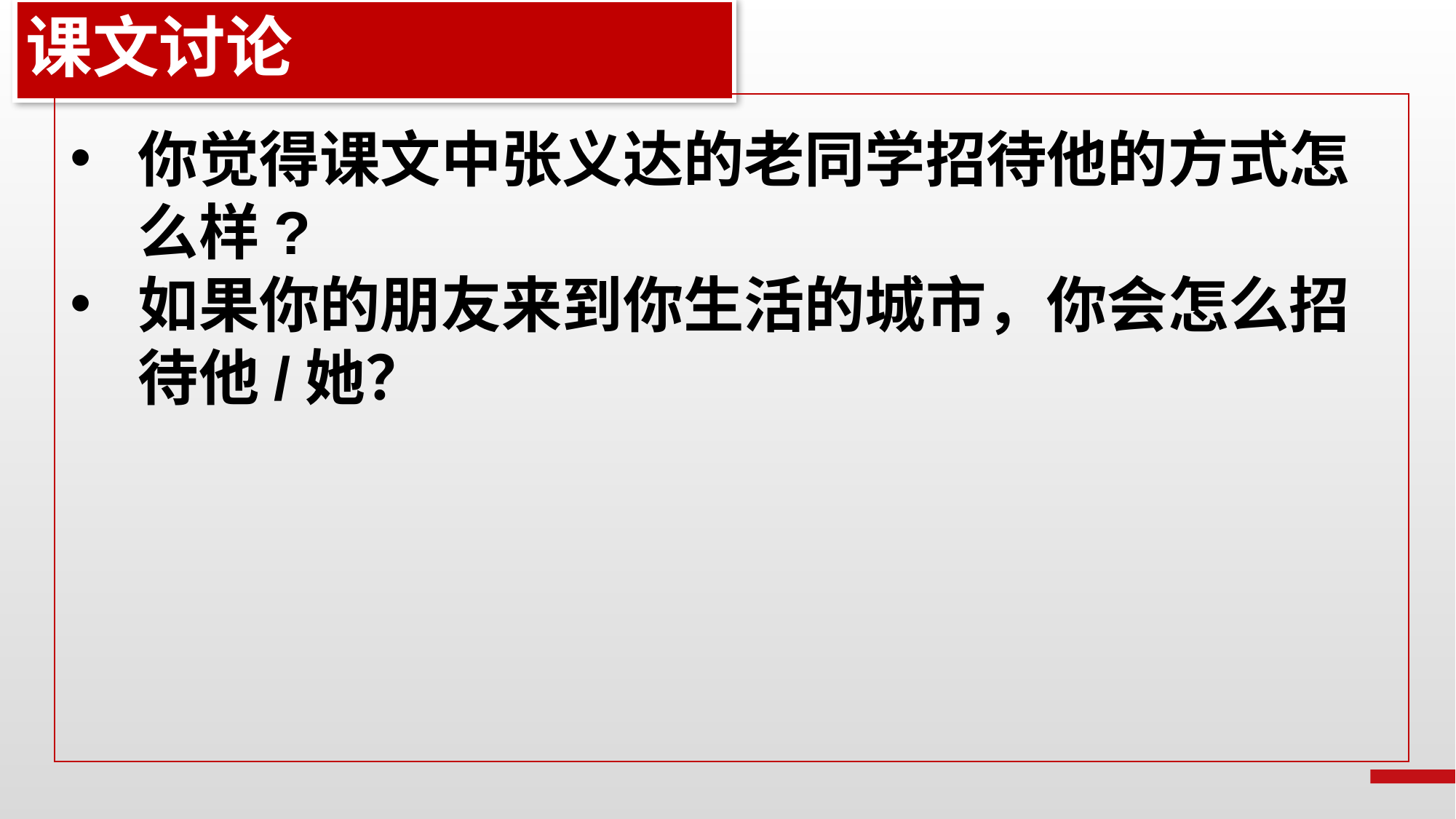

课文讨论

你觉得课文中张义达的老同学招待他的方式怎么样?
如果你的朋友来到你生活的城市，你会怎么招待他/她？